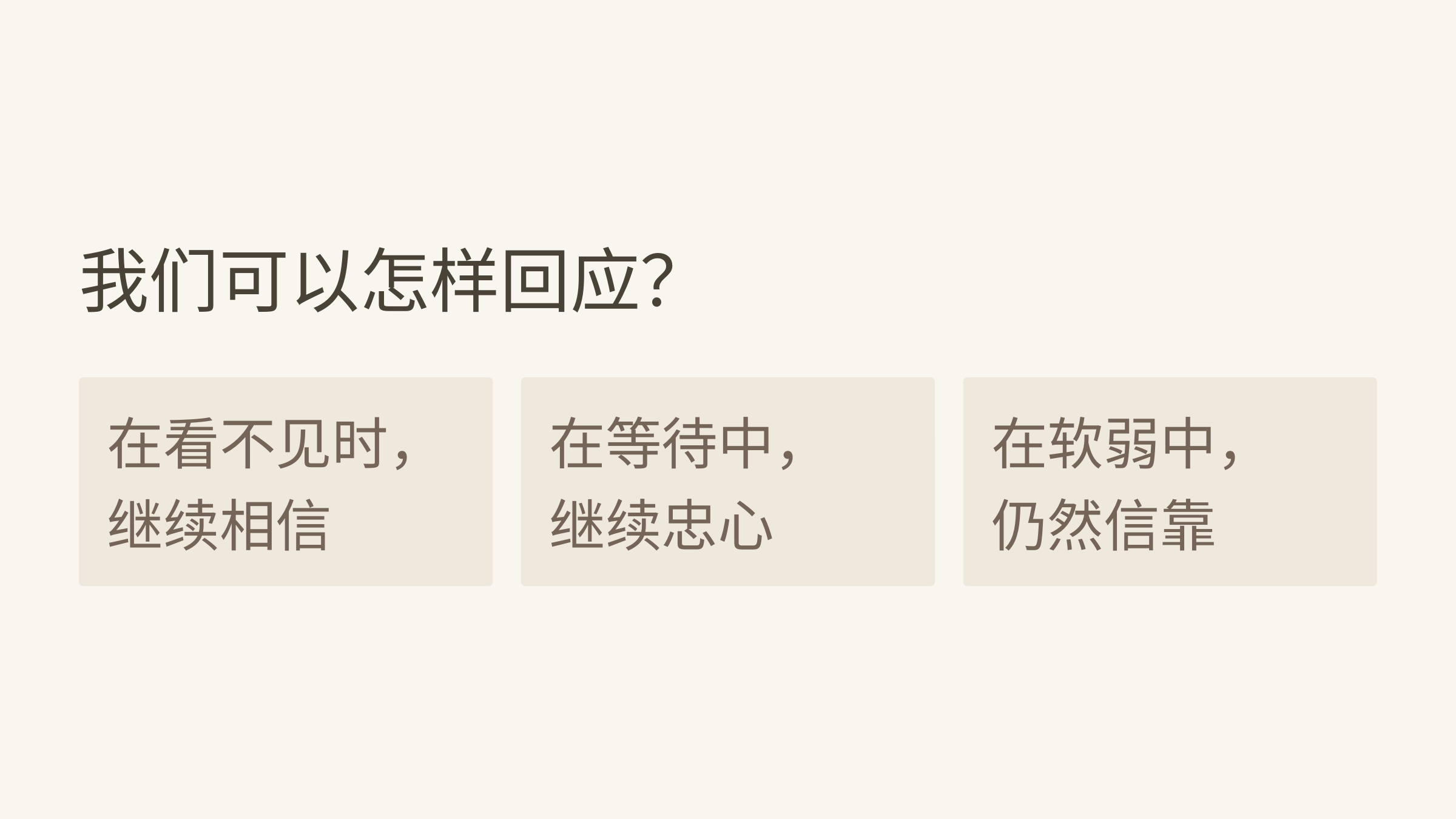

我们可以怎样回应？

在看不见时，
在等待中，
在软弱中，
继续相信
继续忠心
仍然信靠